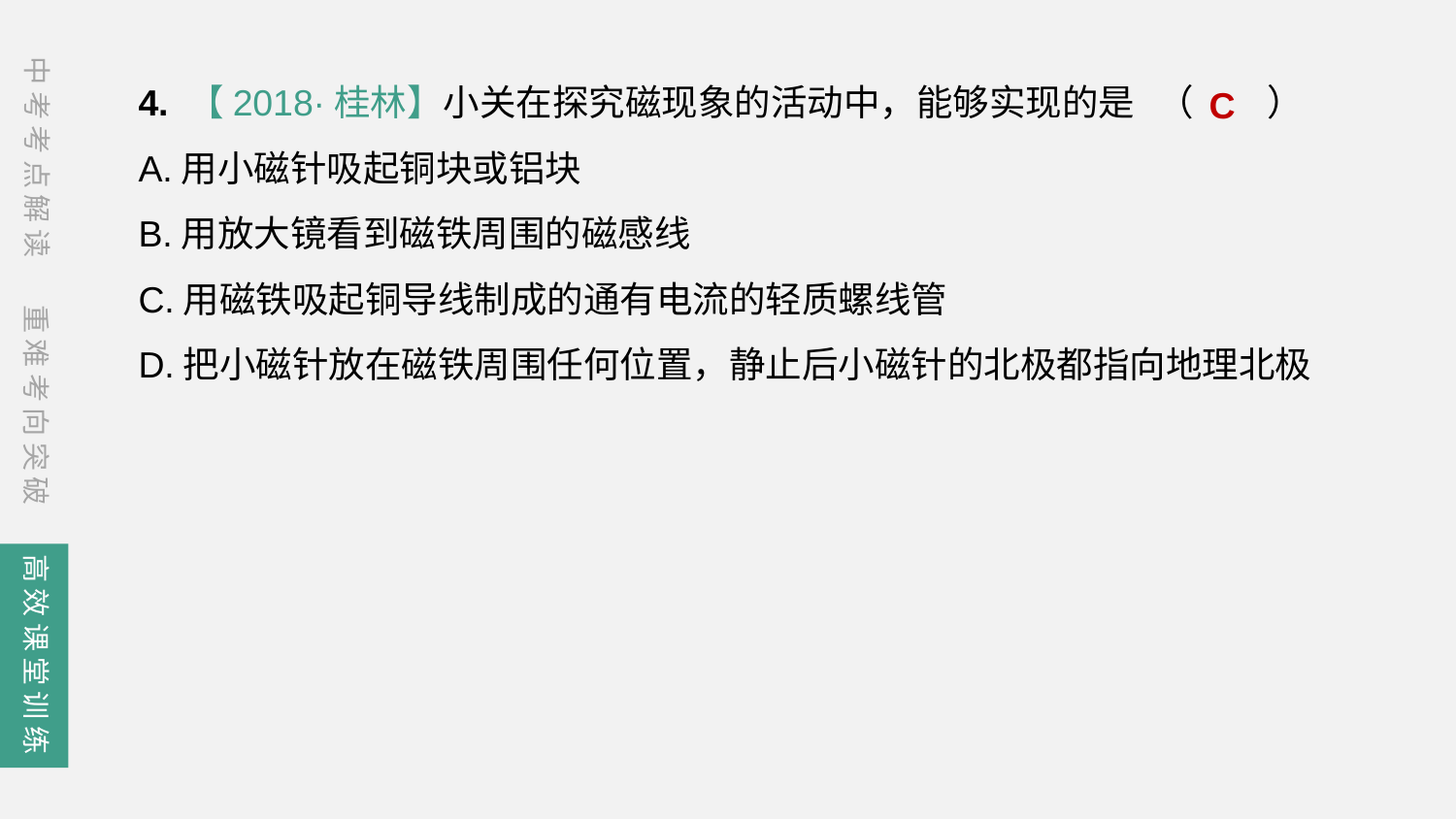

中考考点解读
4. 【2018·桂林】小关在探究磁现象的活动中，能够实现的是	（　　）
A.用小磁针吸起铜块或铝块
B.用放大镜看到磁铁周围的磁感线
C.用磁铁吸起铜导线制成的通有电流的轻质螺线管
D.把小磁针放在磁铁周围任何位置，静止后小磁针的北极都指向地理北极
C
重难考向突破
高效课堂训练